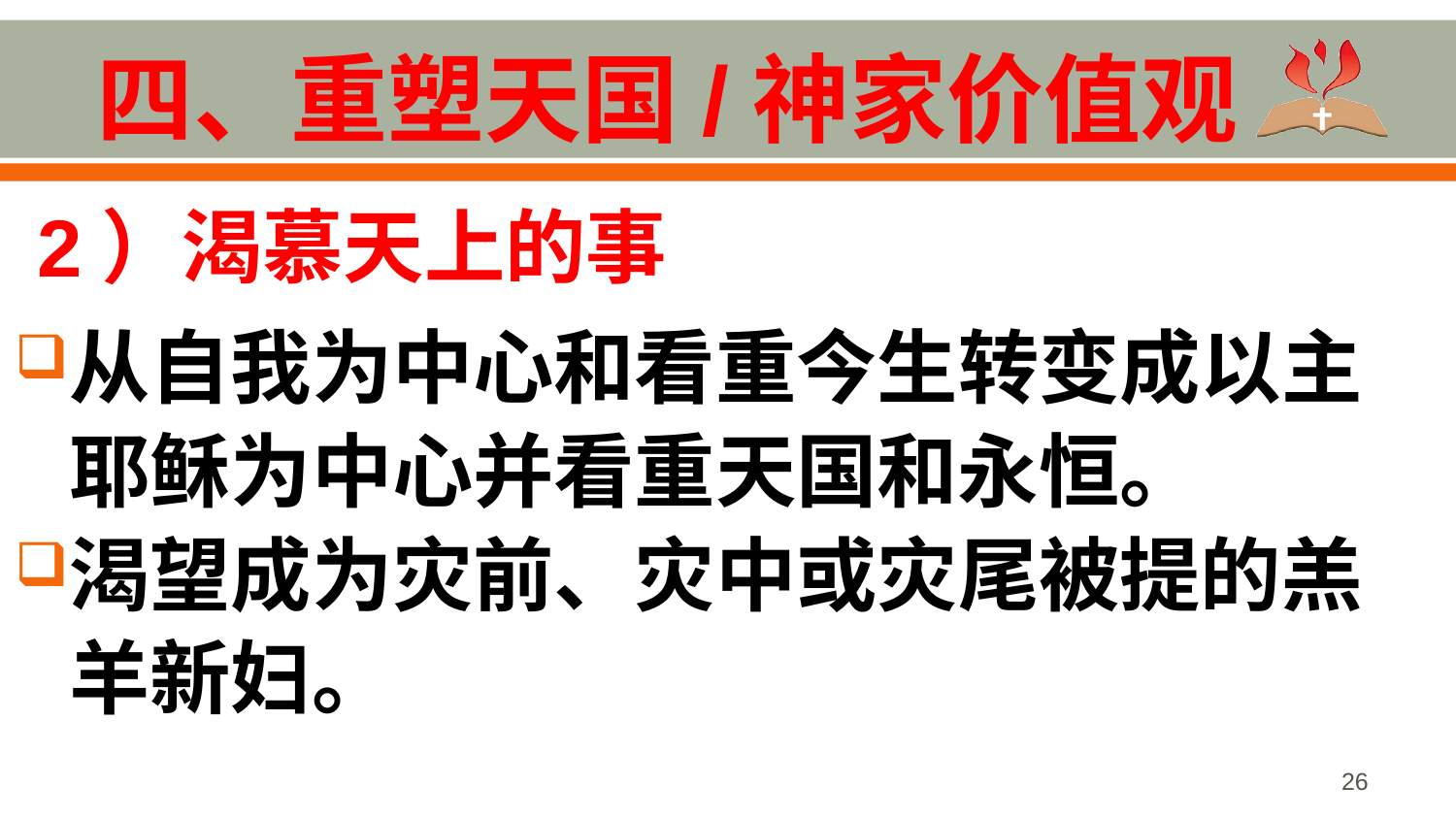

# 四、重塑天国/神家价值观
 2）渴慕天上的事
从自我为中心和看重今生转变成以主耶稣为中心并看重天国和永恒。
渴望成为灾前、灾中或灾尾被提的羔羊新妇。

26